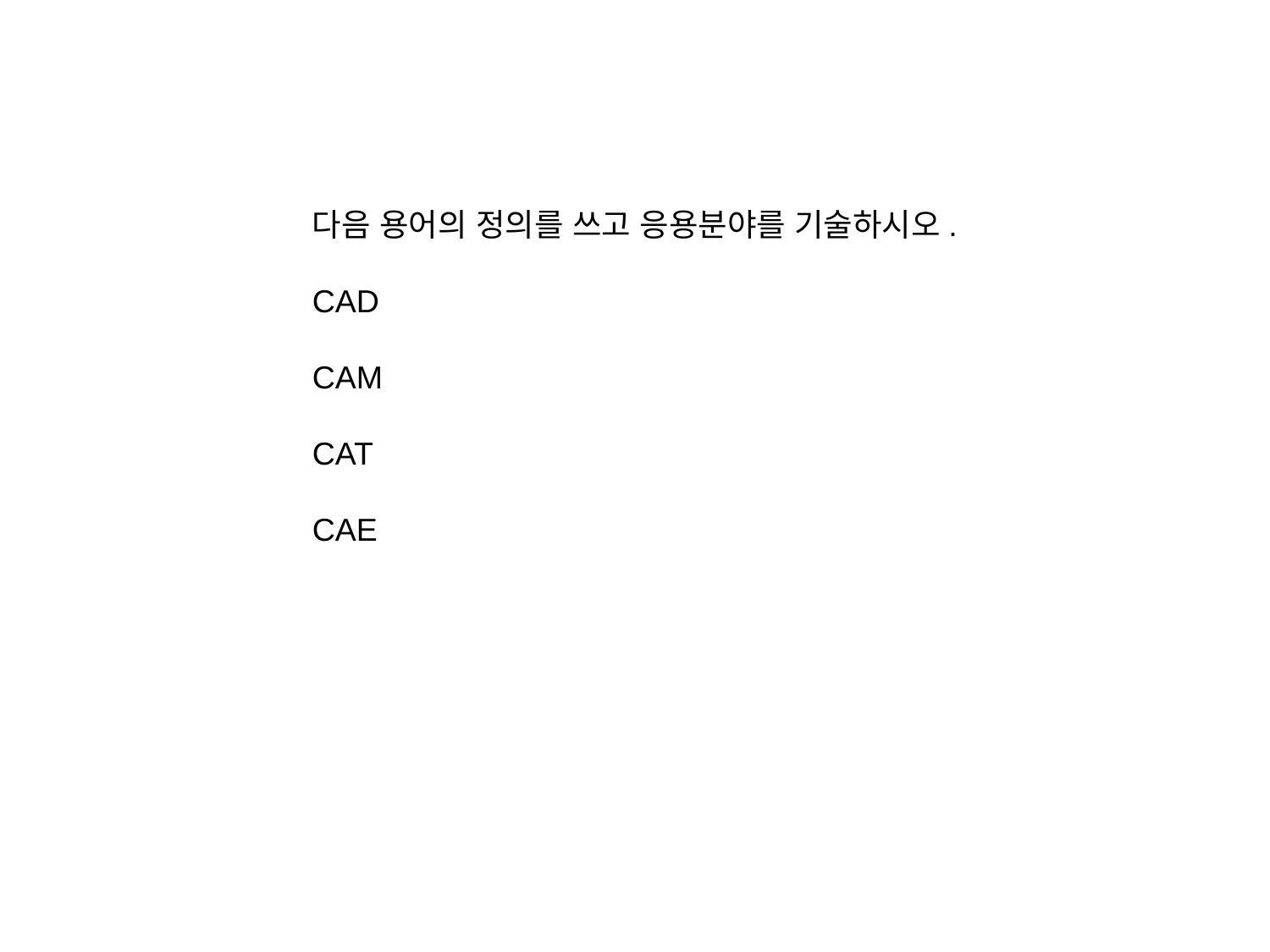

다음 용어의 정의를 쓰고 응용분야를 기술하시오.

CAD

CAM

CAT

CAE